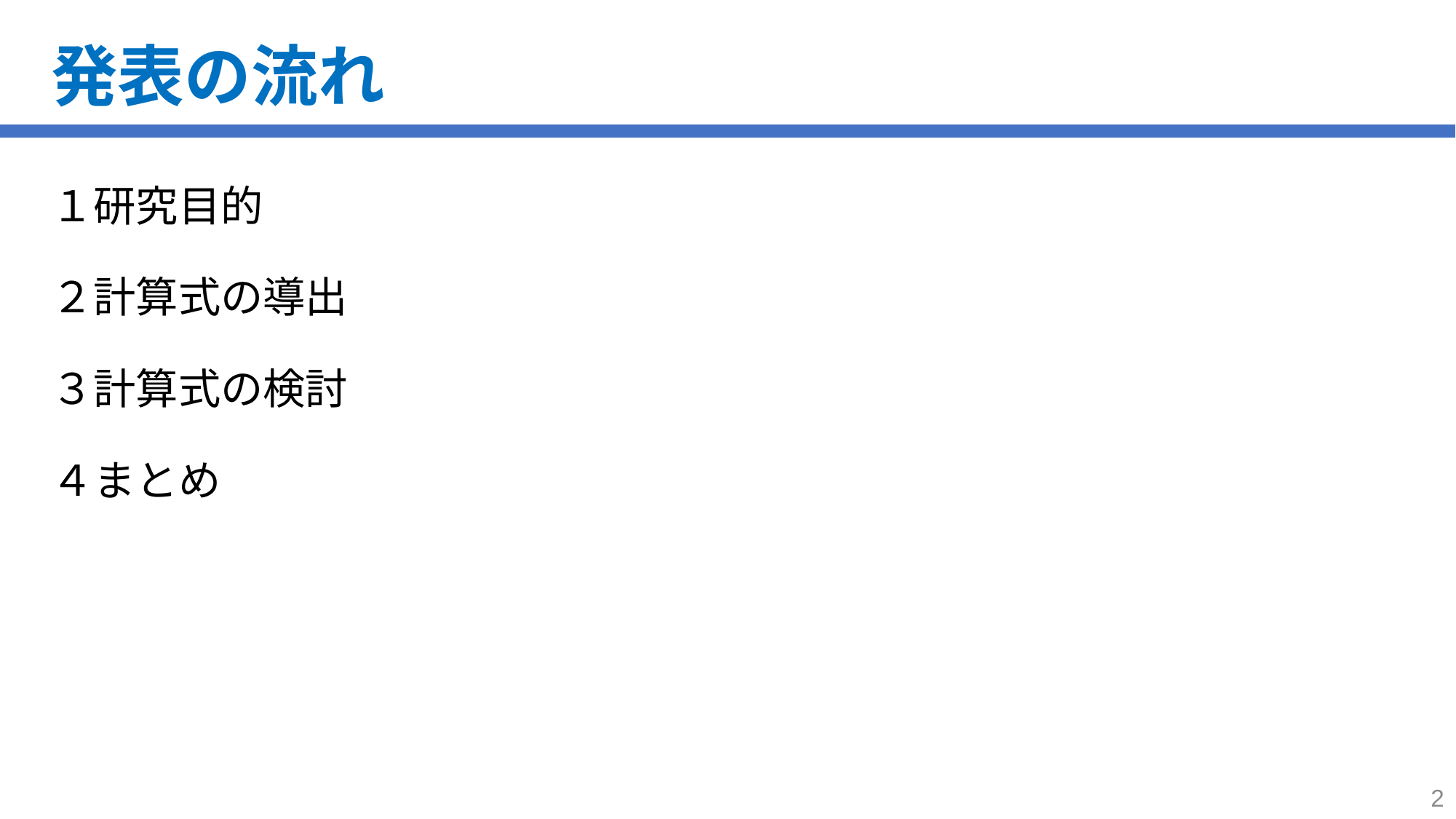

# 発表の流れ
１研究目的
２計算式の導出
３計算式の検討
４まとめ
2